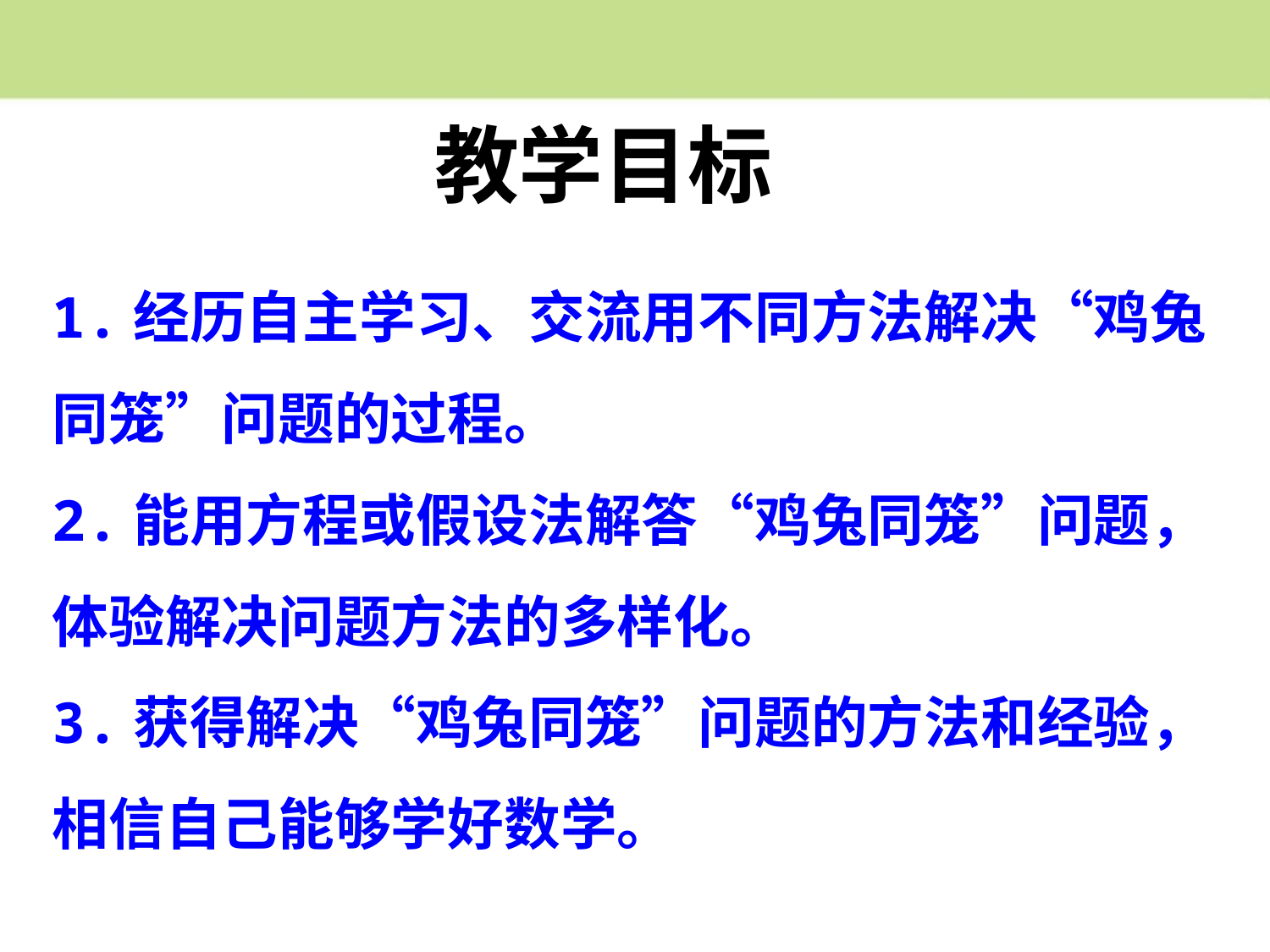

教学目标
1.经历自主学习、交流用不同方法解决“鸡兔同笼”问题的过程。
2.能用方程或假设法解答“鸡兔同笼”问题，体验解决问题方法的多样化。
3.获得解决“鸡兔同笼”问题的方法和经验，相信自己能够学好数学。